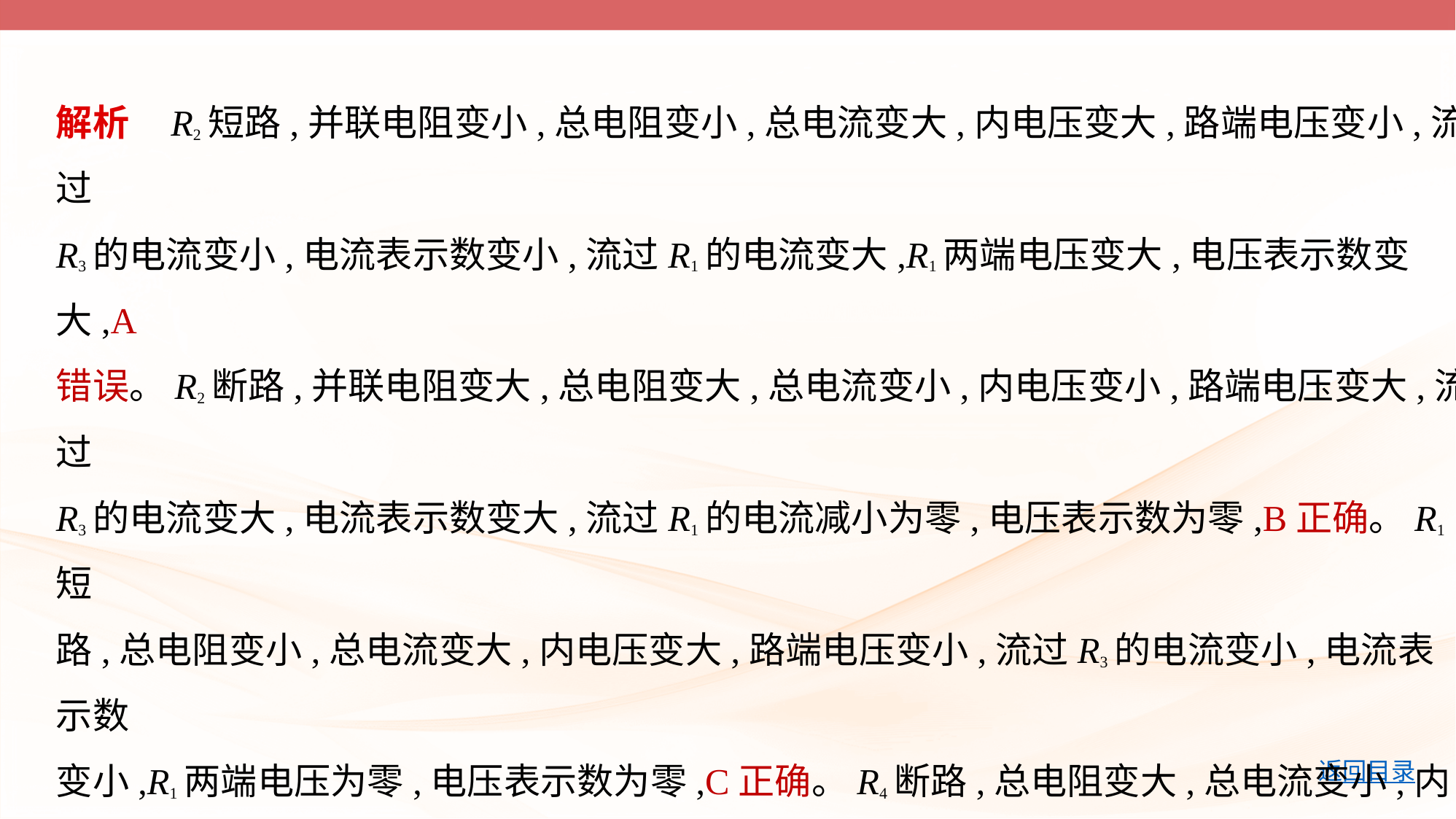

解析    R2短路,并联电阻变小,总电阻变小,总电流变大,内电压变大,路端电压变小,流过
R3的电流变小,电流表示数变小,流过R1的电流变大,R1两端电压变大,电压表示数变大,A
错误。R2断路,并联电阻变大,总电阻变大,总电流变小,内电压变小,路端电压变大,流过
R3的电流变大,电流表示数变大,流过R1的电流减小为零,电压表示数为零,B正确。R1短
路,总电阻变小,总电流变大,内电压变大,路端电压变小,流过R3的电流变小,电流表示数
变小,R1两端电压为零,电压表示数为零,C正确。R4断路,总电阻变大,总电流变小,内电
压变小,路端电压变大,电流表示数变大,电压表示数变大,D错误。